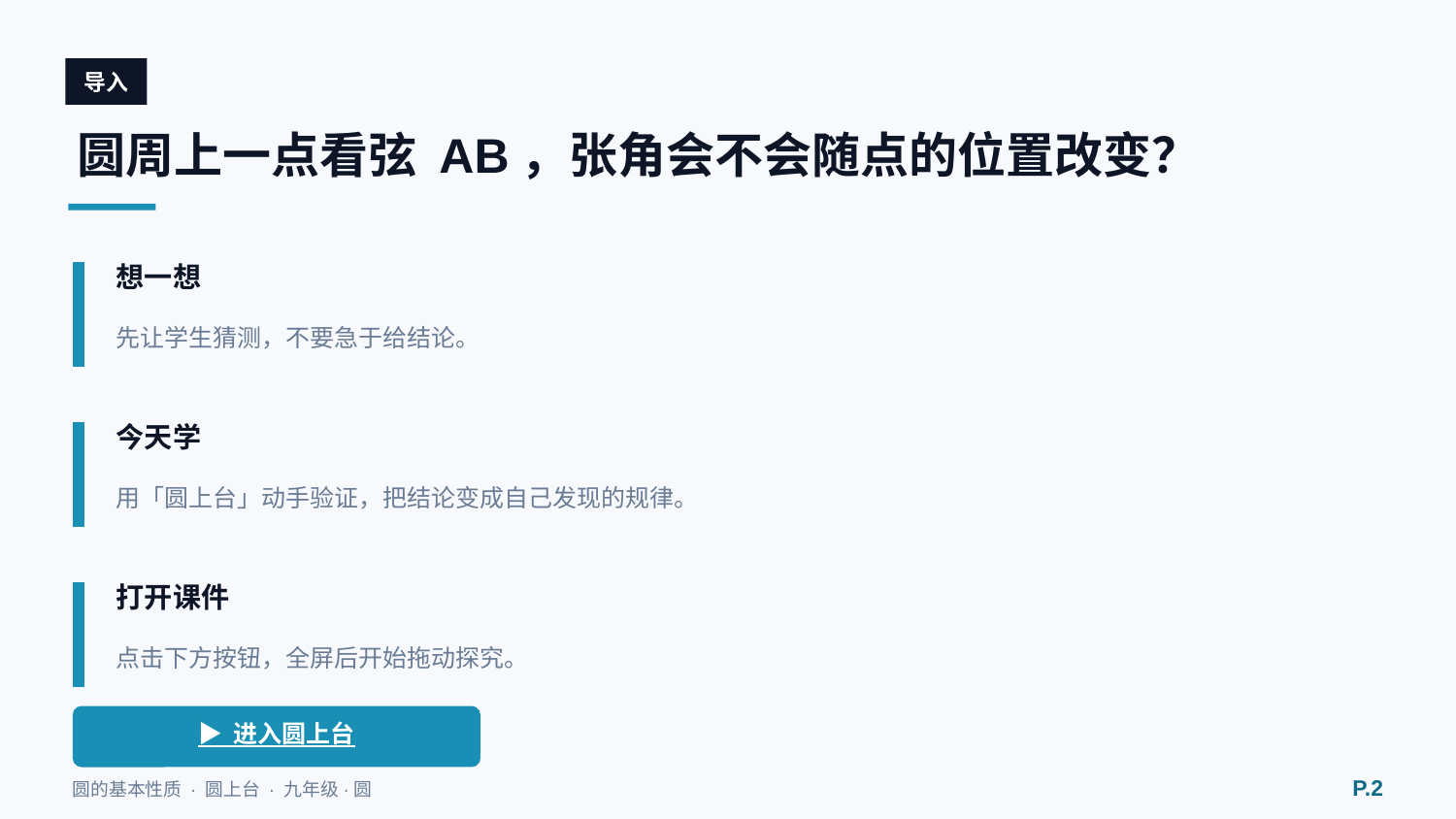

导入

圆周上一点看弦 AB，张角会不会随点的位置改变？

想一想

先让学生猜测，不要急于给结论。
今天学

用「圆上台」动手验证，把结论变成自己发现的规律。
打开课件

点击下方按钮，全屏后开始拖动探究。
▶  进入圆上台

P.2
圆的基本性质 · 圆上台 · 九年级·圆